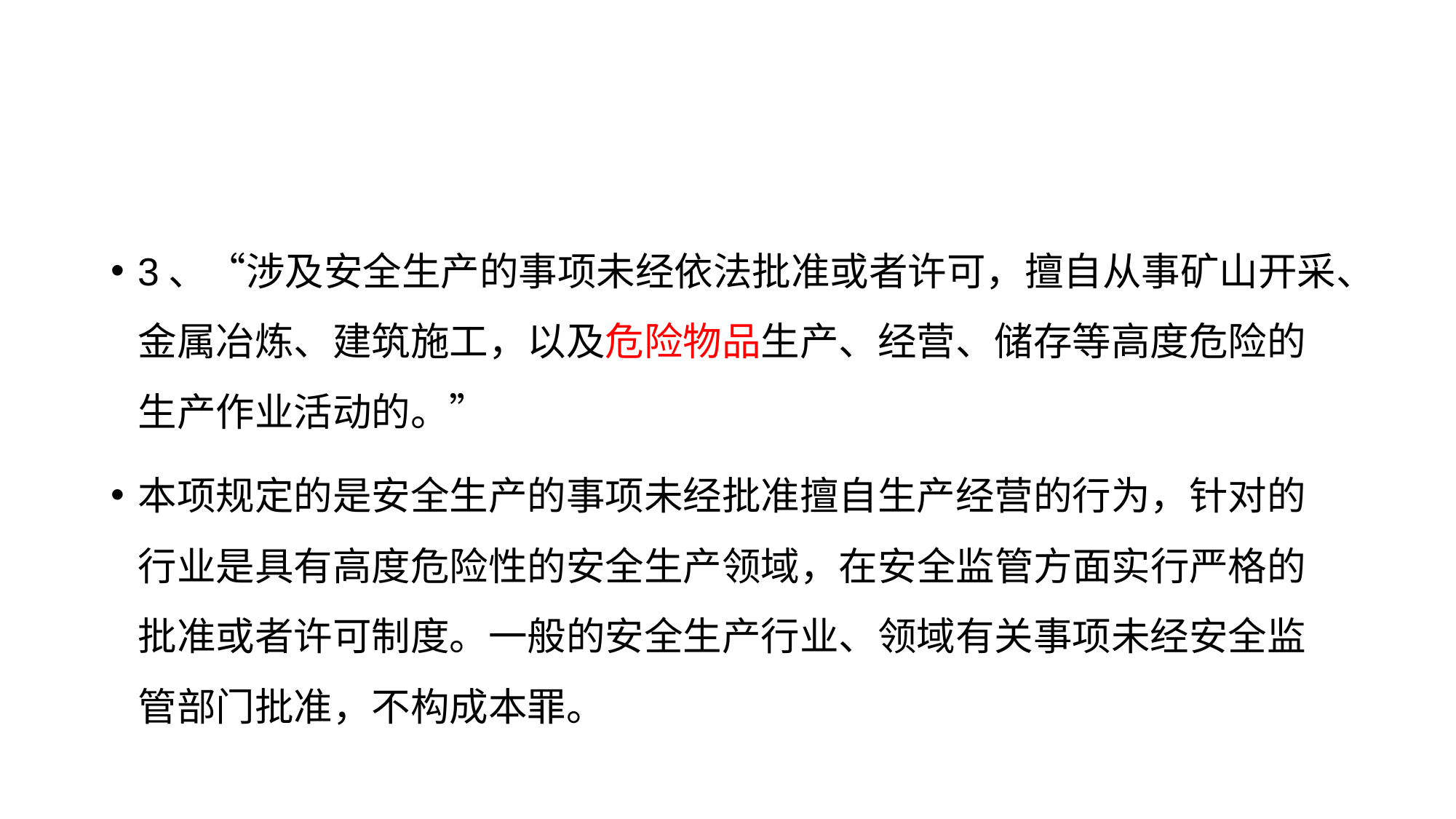

#
3、“涉及安全生产的事项未经依法批准或者许可，擅自从事矿山开采、金属冶炼、建筑施工，以及危险物品生产、经营、储存等高度危险的生产作业活动的。”
本项规定的是安全生产的事项未经批准擅自生产经营的行为，针对的行业是具有高度危险性的安全生产领域，在安全监管方面实行严格的批准或者许可制度。一般的安全生产行业、领域有关事项未经安全监管部门批准，不构成本罪。